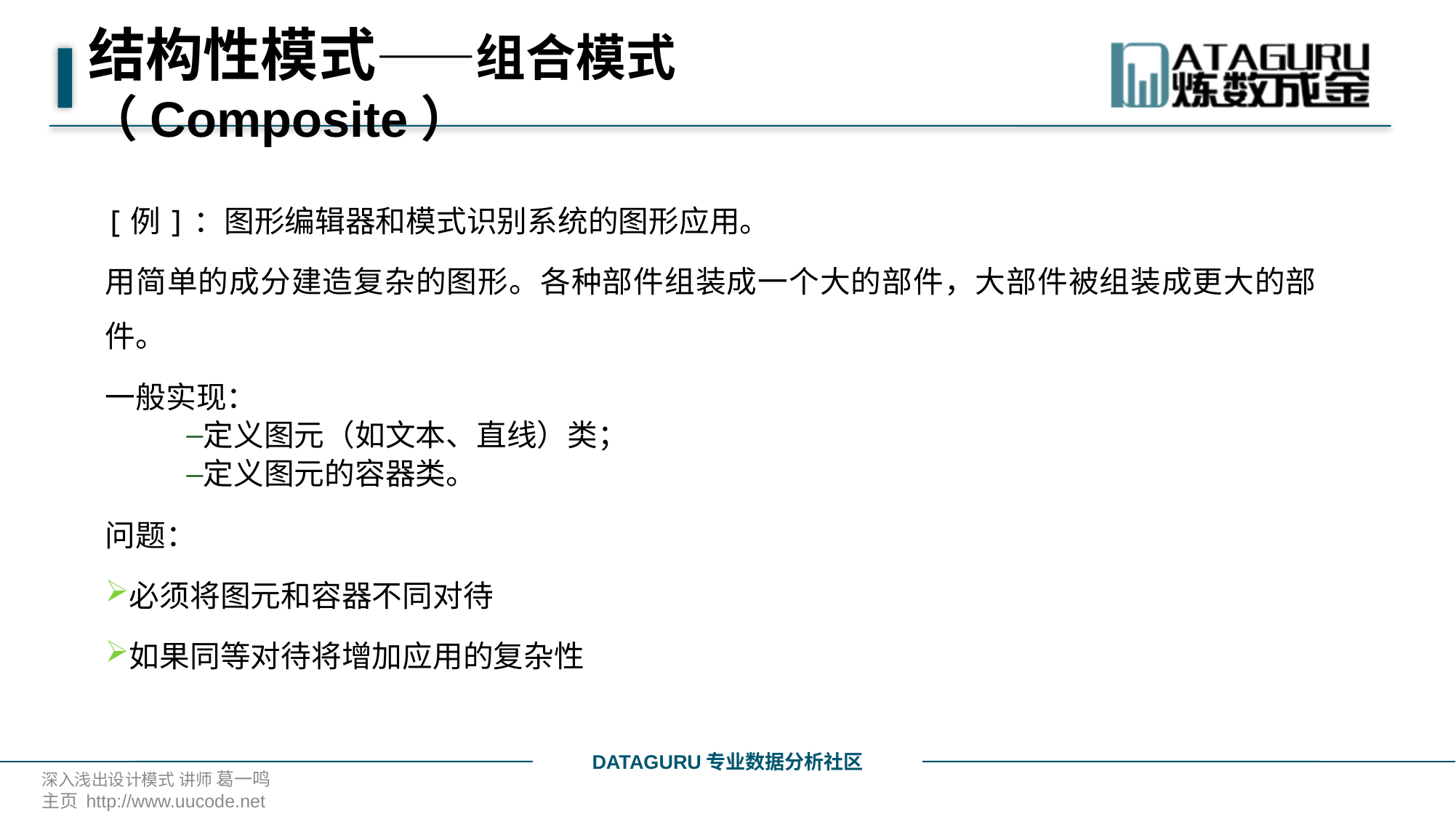

# 结构性模式——组合模式（Composite）
[例]：图形编辑器和模式识别系统的图形应用。
用简单的成分建造复杂的图形。各种部件组装成一个大的部件，大部件被组装成更大的部件。
一般实现：
定义图元（如文本、直线）类；
定义图元的容器类。
问题：
必须将图元和容器不同对待
如果同等对待将增加应用的复杂性